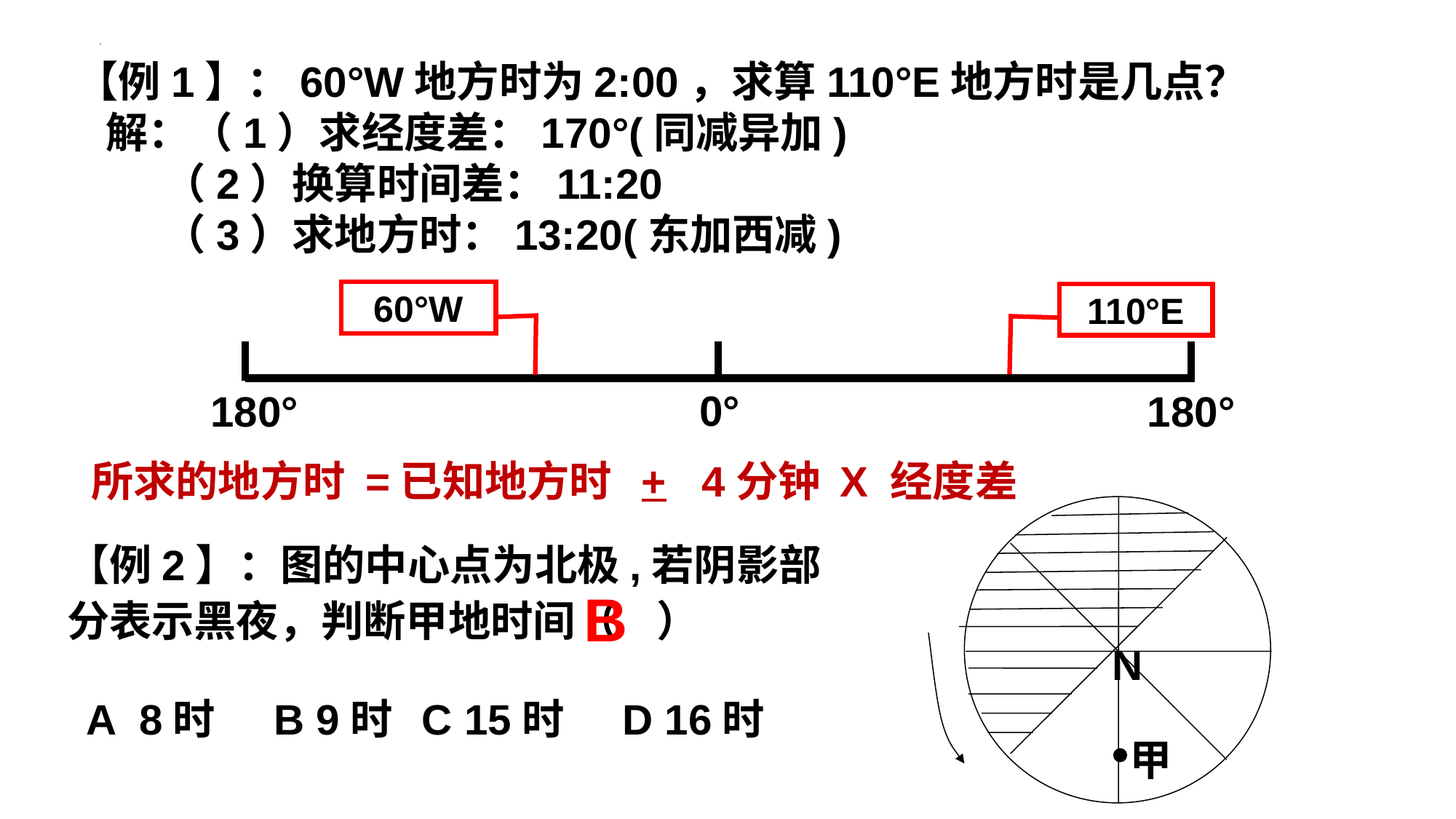

【例1】：60°W地方时为2:00，求算110°E地方时是几点？
  解：（1）求经度差：170°(同减异加)
        （2）换算时间差：11:20
        （3）求地方时：13:20(东加西减)
60°W
110°E
0°
180°
180°

所求的地方时 =已知地方时  +   4分钟 X 经度差

【例2】：图的中心点为北极,若阴影部分表示黑夜，判断甲地时间（    ）
B

N

A  8时     B 9时  C 15时     D 16时

甲